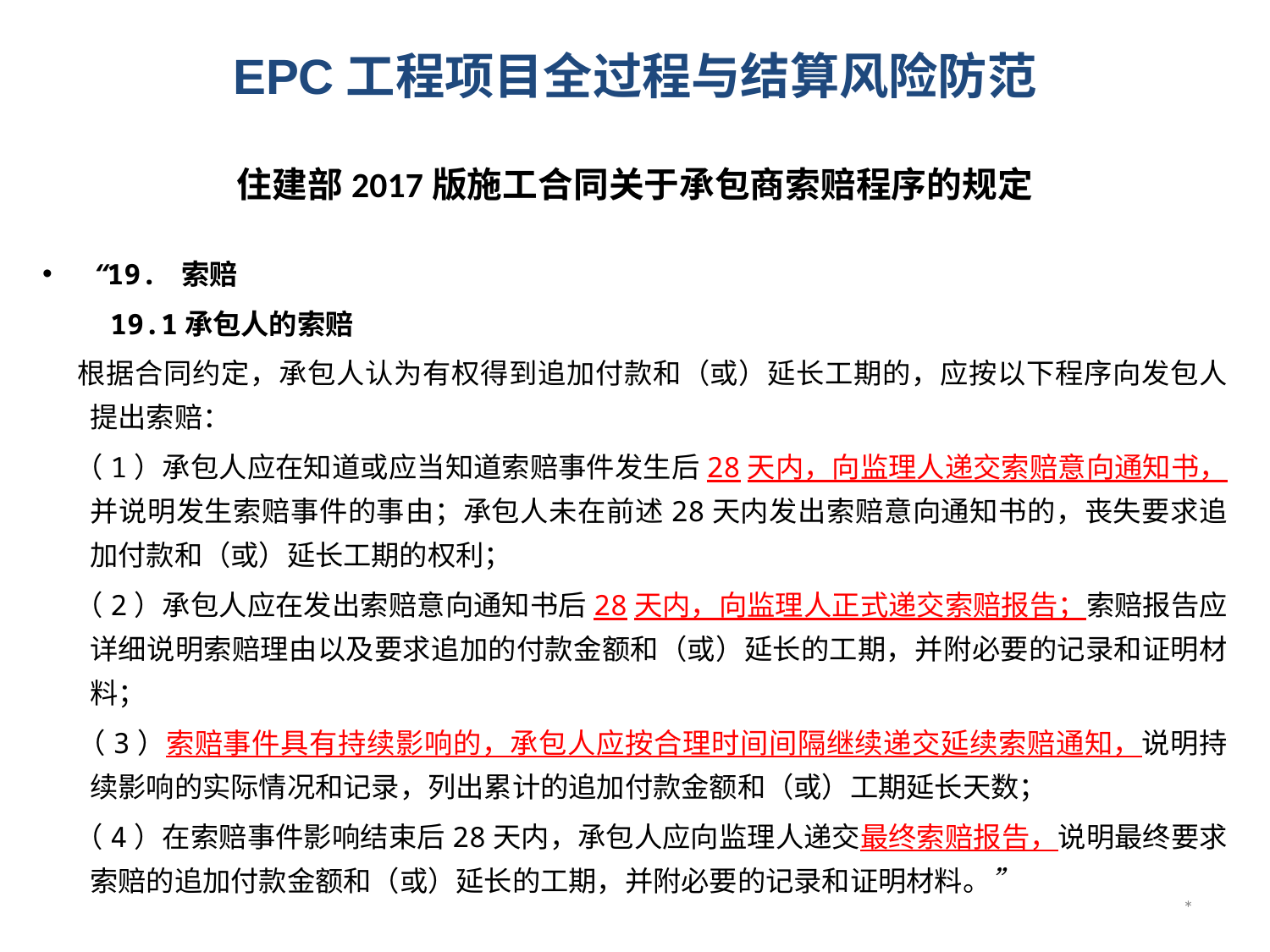

# EPC工程项目全过程与结算风险防范
住建部2017版施工合同关于承包商索赔程序的规定

“19. 索赔
    19.1承包人的索赔
    根据合同约定，承包人认为有权得到追加付款和（或）延长工期的，应按以下程序向发包人提出索赔：
    （1）承包人应在知道或应当知道索赔事件发生后28天内，向监理人递交索赔意向通知书，并说明发生索赔事件的事由；承包人未在前述28天内发出索赔意向通知书的，丧失要求追加付款和（或）延长工期的权利；
    （2）承包人应在发出索赔意向通知书后28天内，向监理人正式递交索赔报告；索赔报告应详细说明索赔理由以及要求追加的付款金额和（或）延长的工期，并附必要的记录和证明材料；
    （3）索赔事件具有持续影响的，承包人应按合理时间间隔继续递交延续索赔通知，说明持续影响的实际情况和记录，列出累计的追加付款金额和（或）工期延长天数；
    （4）在索赔事件影响结束后28天内，承包人应向监理人递交最终索赔报告，说明最终要求索赔的追加付款金额和（或）延长的工期，并附必要的记录和证明材料。”
*